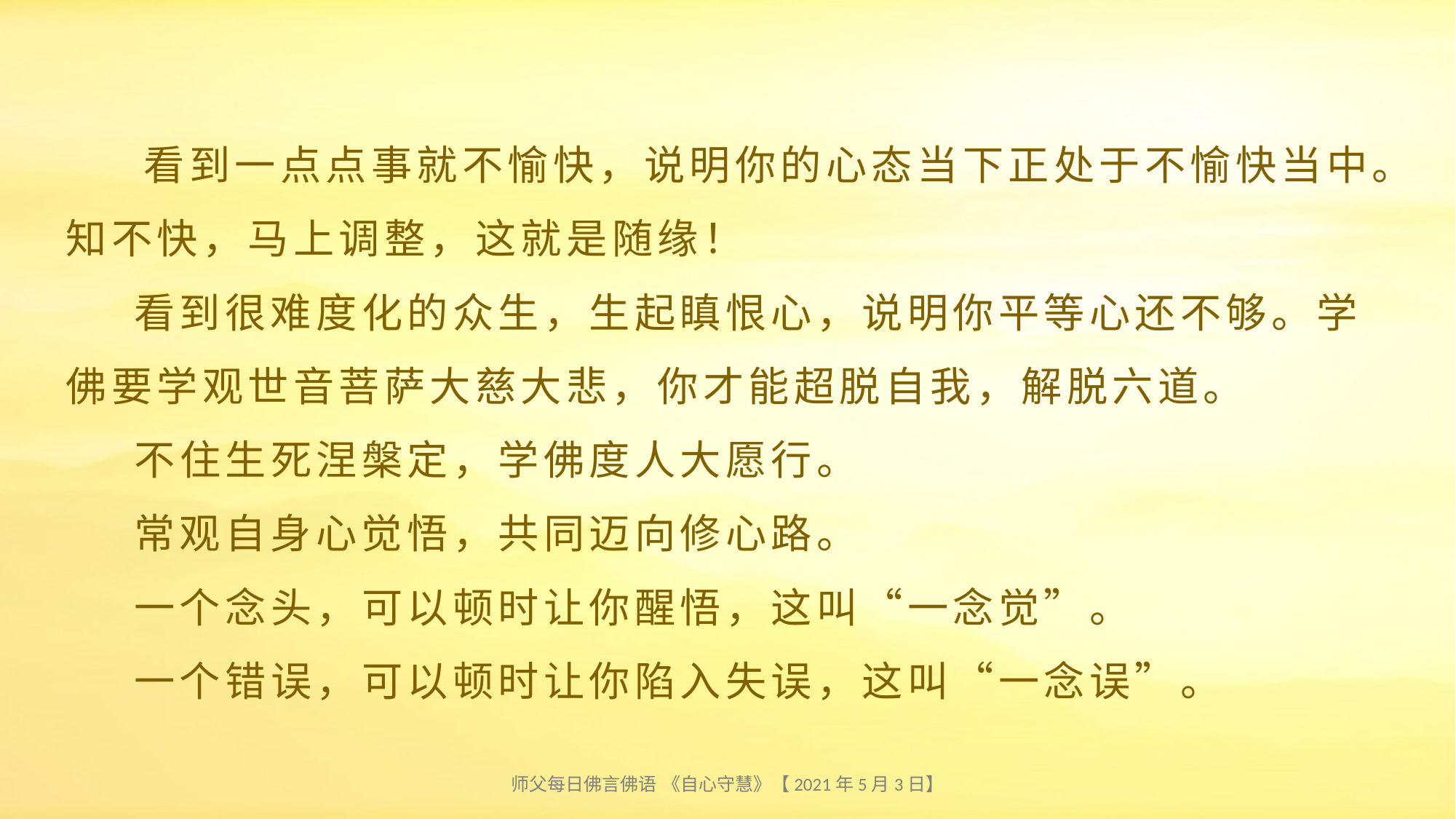

# 看到一点点事就不愉快，说明你的心态当下正处于不愉快当中。知不快，马上调整，这就是随缘！ 看到很难度化的众生，生起瞋恨心，说明你平等心还不够。学佛要学观世音菩萨大慈大悲，你才能超脱自我，解脱六道。 不住生死涅槃定，学佛度人大愿行。 常观自身心觉悟，共同迈向修心路。 一个念头，可以顿时让你醒悟，这叫“一念觉”。 一个错误，可以顿时让你陷入失误，这叫“一念误”。
师父每日佛言佛语 《自心守慧》【2021年5月3日】